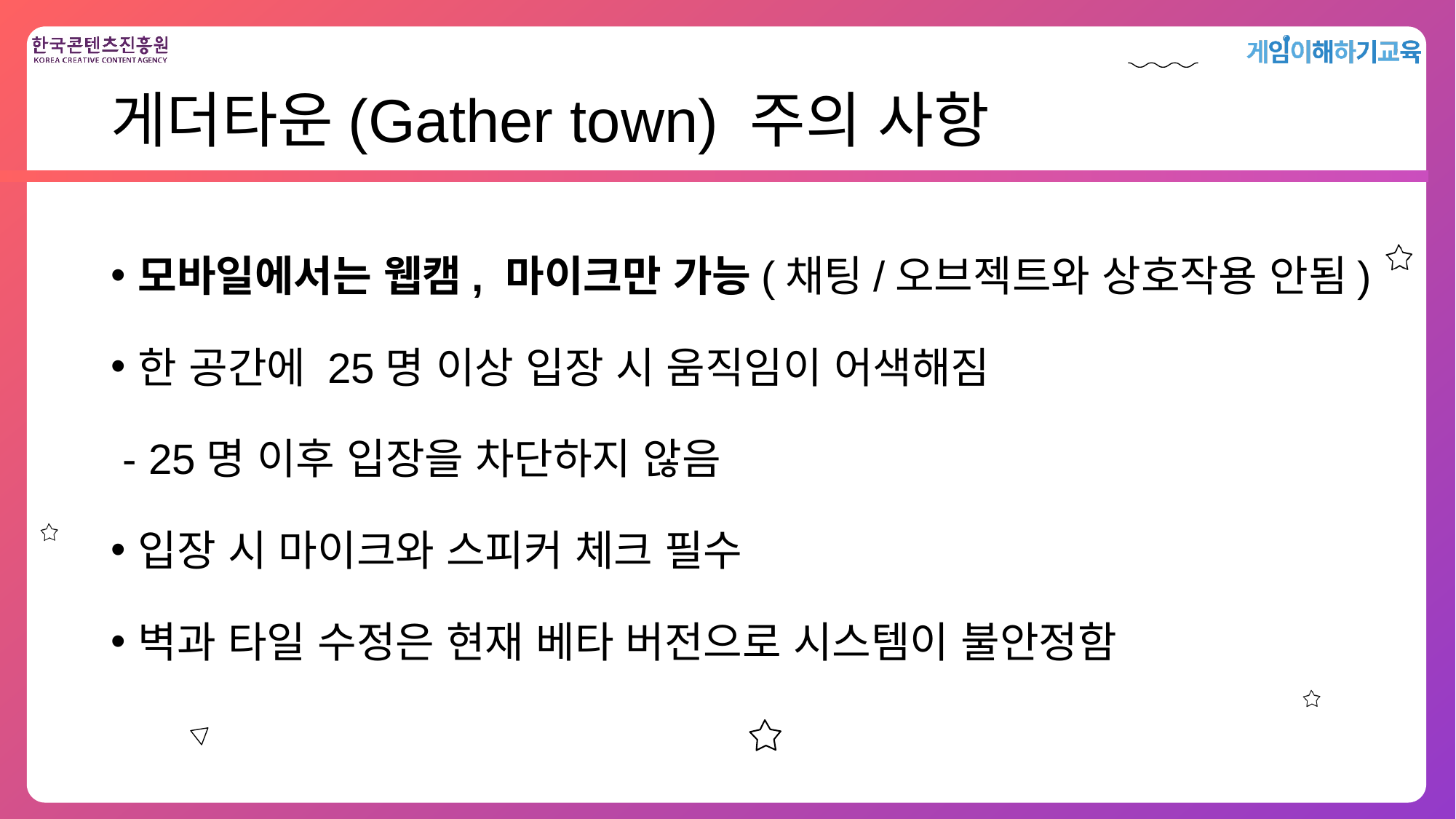

# 게더타운(Gather town) 주의 사항
모바일에서는 웹캠, 마이크만 가능(채팅/오브젝트와 상호작용 안됨)
한 공간에 25명 이상 입장 시 움직임이 어색해짐
 - 25명 이후 입장을 차단하지 않음
입장 시 마이크와 스피커 체크 필수
벽과 타일 수정은 현재 베타 버전으로 시스템이 불안정함